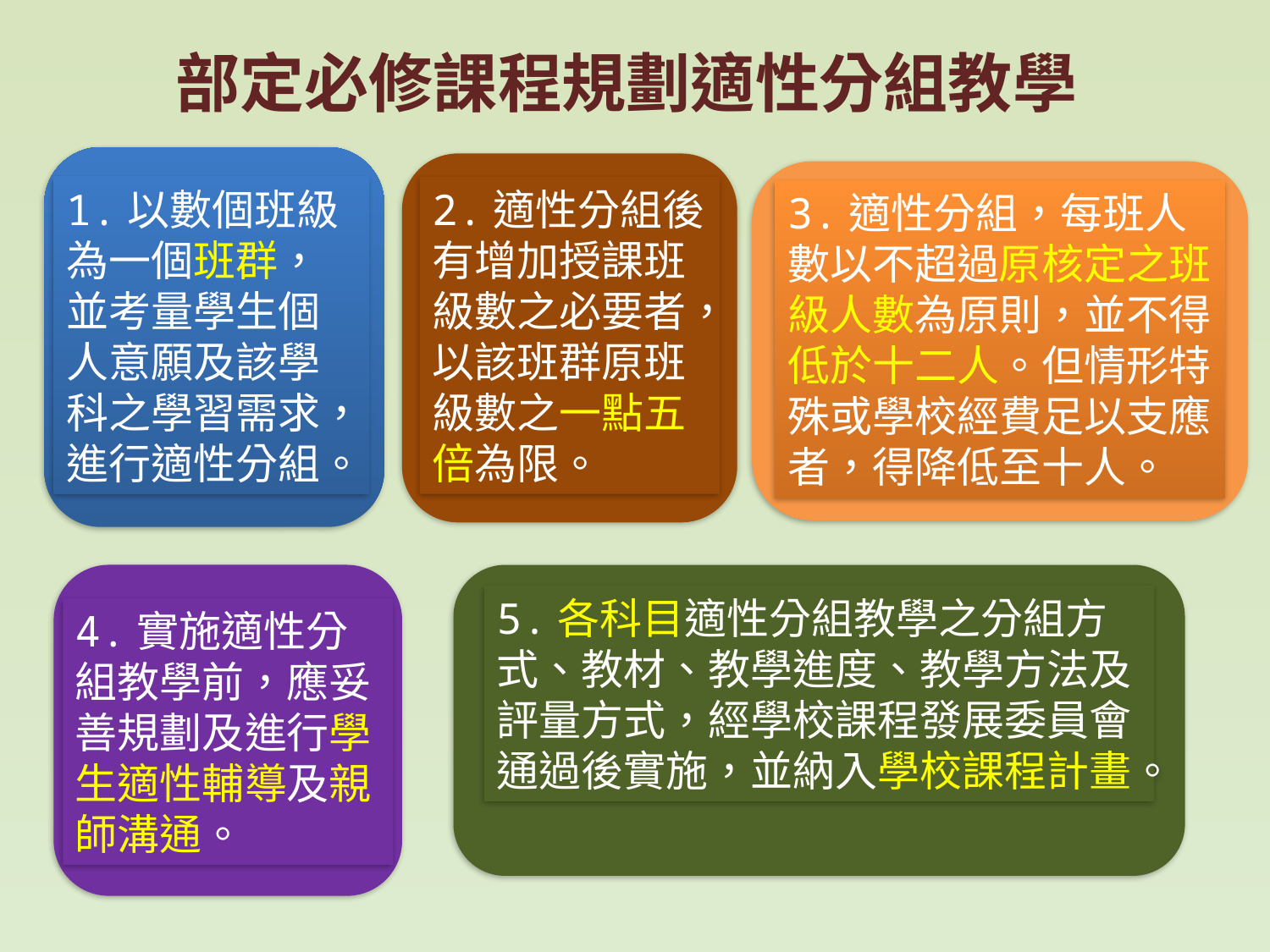

# 部定必修課程規劃適性分組教學

1.以數個班級為一個班群，並考量學生個人意願及該學科之學習需求，進行適性分組。

2.適性分組後有增加授課班級數之必要者，以該班群原班級數之一點五倍為限。

3.適性分組，每班人數以不超過原核定之班級人數為原則，並不得低於十二人。但情形特殊或學校經費足以支應者，得降低至十人。

4.實施適性分組教學前，應妥善規劃及進行學生適性輔導及親師溝通。

5.各科目適性分組教學之分組方式、教材、教學進度、教學方法及評量方式，經學校課程發展委員會通過後實施，並納入學校課程計畫。